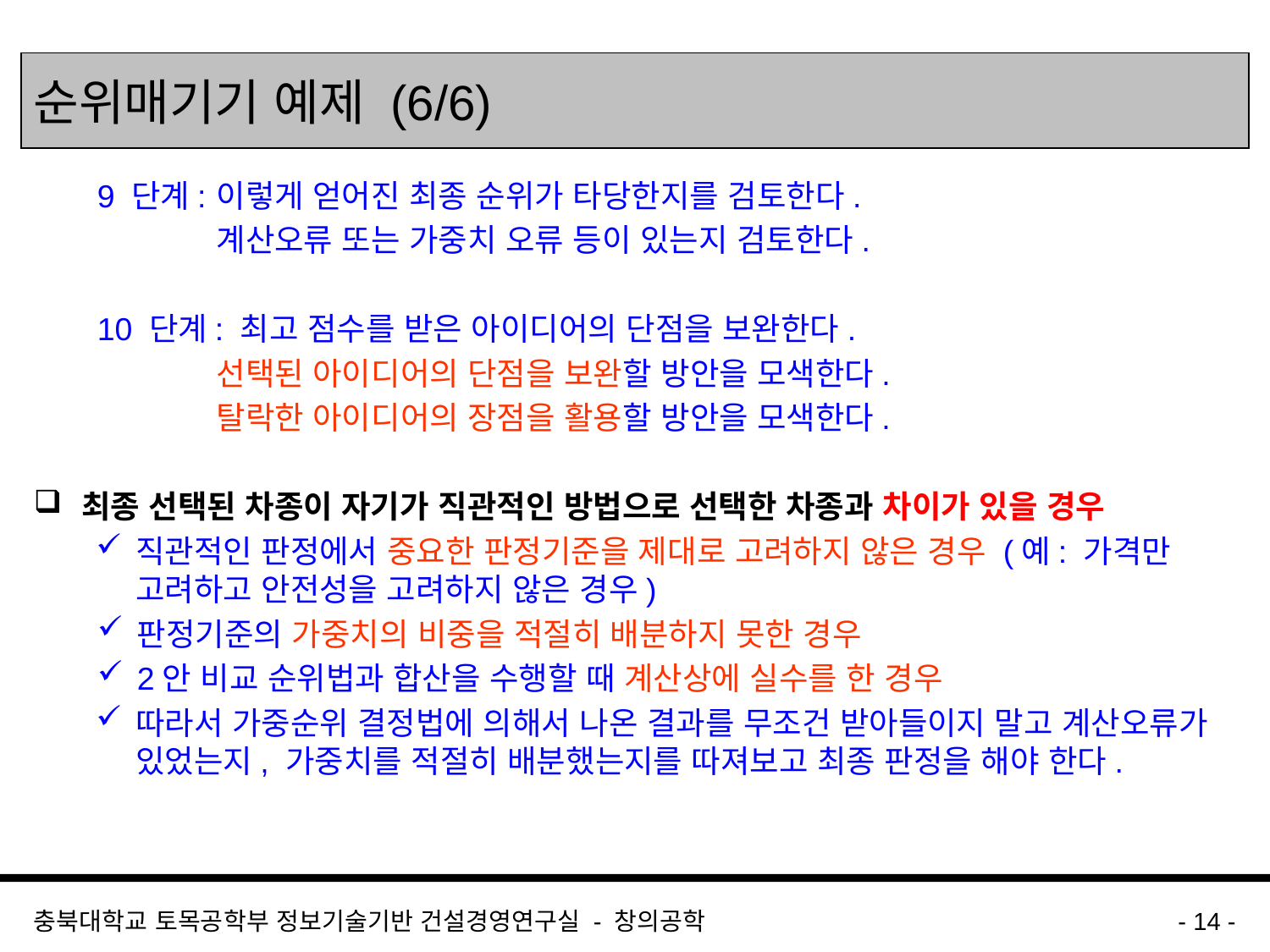

# 순위매기기 예제 (6/6)
9 단계:	이렇게 얻어진 최종 순위가 타당한지를 검토한다.
	계산오류 또는 가중치 오류 등이 있는지 검토한다.

10 단계: 최고 점수를 받은 아이디어의 단점을 보완한다.
	선택된 아이디어의 단점을 보완할 방안을 모색한다.
	탈락한 아이디어의 장점을 활용할 방안을 모색한다.

최종 선택된 차종이 자기가 직관적인 방법으로 선택한 차종과 차이가 있을 경우
직관적인 판정에서 중요한 판정기준을 제대로 고려하지 않은 경우 (예: 가격만 고려하고 안전성을 고려하지 않은 경우)
판정기준의 가중치의 비중을 적절히 배분하지 못한 경우
2안 비교 순위법과 합산을 수행할 때 계산상에 실수를 한 경우
따라서 가중순위 결정법에 의해서 나온 결과를 무조건 받아들이지 말고 계산오류가 있었는지, 가중치를 적절히 배분했는지를 따져보고 최종 판정을 해야 한다.
충북대학교 토목공학부 정보기술기반 건설경영연구실 - 창의공학
- 14 -